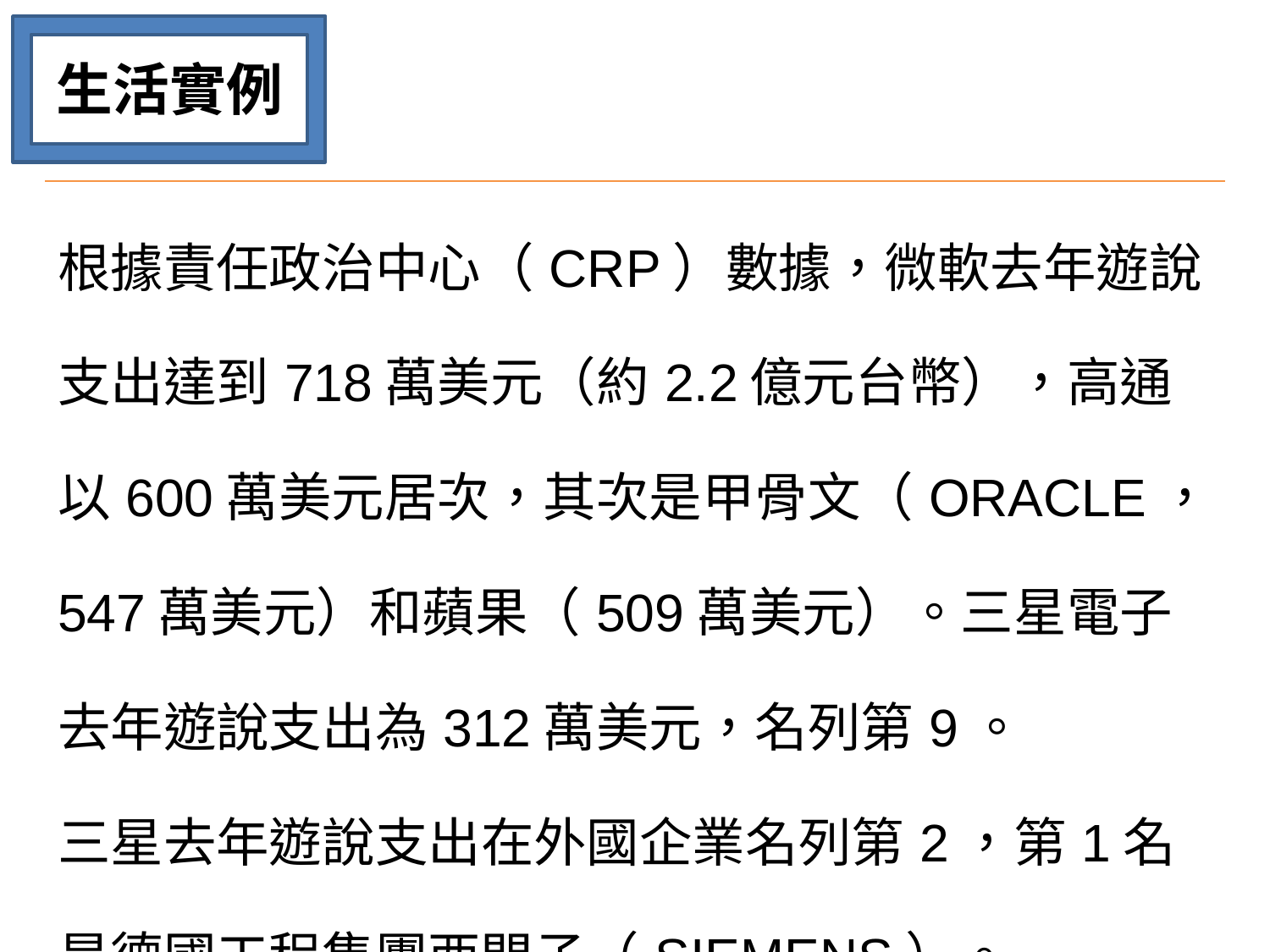

生活實例
| 根據責任政治中心（CRP）數據，微軟去年遊說支出達到718萬美元（約2.2億元台幣），高通以600萬美元居次，其次是甲骨文（ORACLE，547萬美元）和蘋果（509萬美元）。三星電子去年遊說支出為312萬美元，名列第9。 三星去年遊說支出在外國企業名列第2，第1名是德國工程集團西門子（SIEMENS）。 （林文彬／2019/01/21 綜合外電報導） |
| --- |